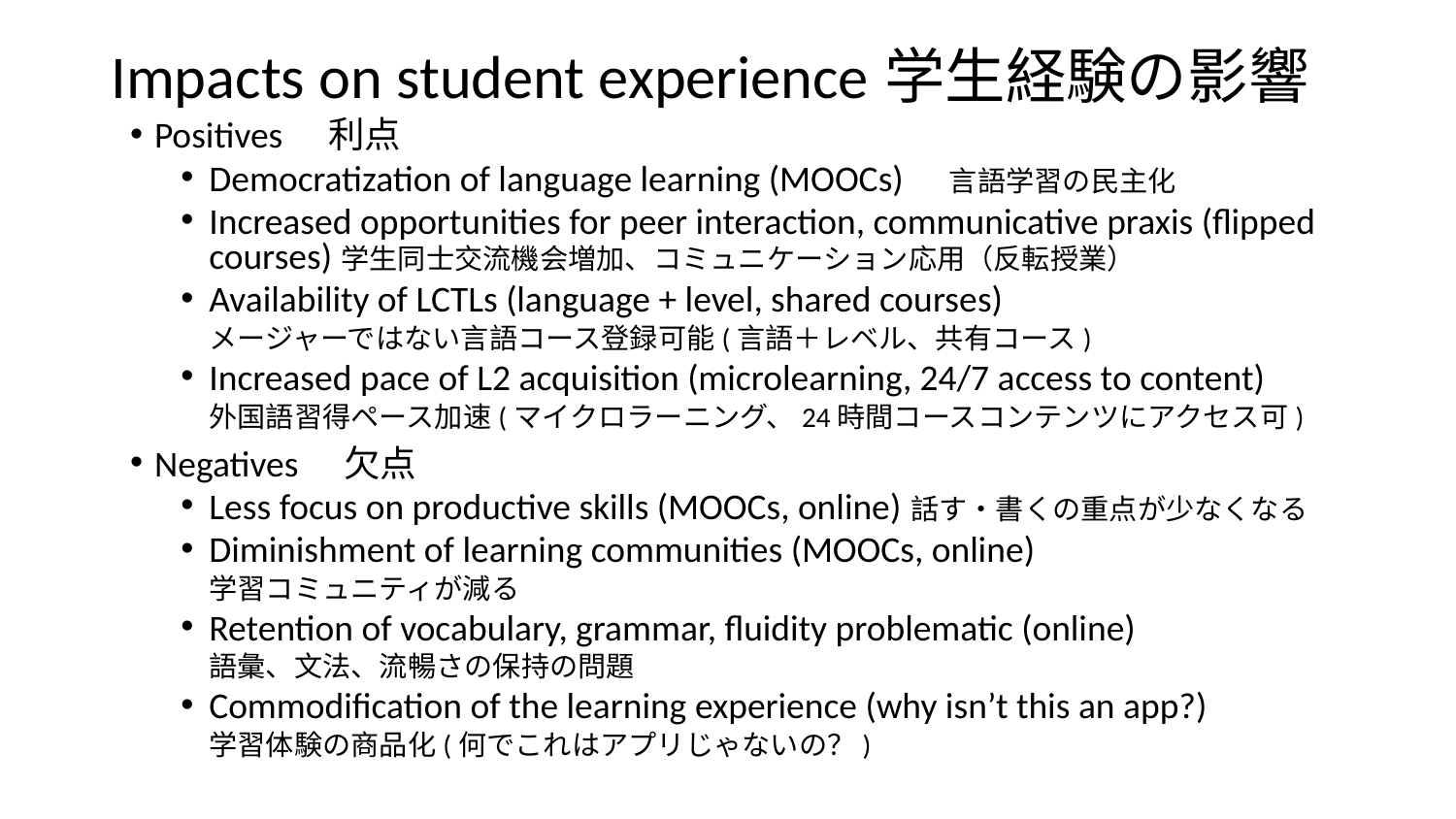

# Impacts on student experience学生経験の影響
Positives　利点
Democratization of language learning (MOOCs)　言語学習の民主化
Increased opportunities for peer interaction, communicative praxis (flipped courses)学生同士交流機会増加、コミュニケーション応用（反転授業）
Availability of LCTLs (language + level, shared courses)
メージャーではない言語コース登録可能(言語＋レベル、共有コース)
Increased pace of L2 acquisition (microlearning, 24/7 access to content)
外国語習得ペース加速(マイクロラーニング、24時間コースコンテンツにアクセス可)
Negatives　欠点
Less focus on productive skills (MOOCs, online)話す・書くの重点が少なくなる
Diminishment of learning communities (MOOCs, online)
学習コミュニティが減る
Retention of vocabulary, grammar, fluidity problematic (online)
語彙、文法、流暢さの保持の問題
Commodification of the learning experience (why isn’t this an app?)
学習体験の商品化(何でこれはアプリじゃないの？)